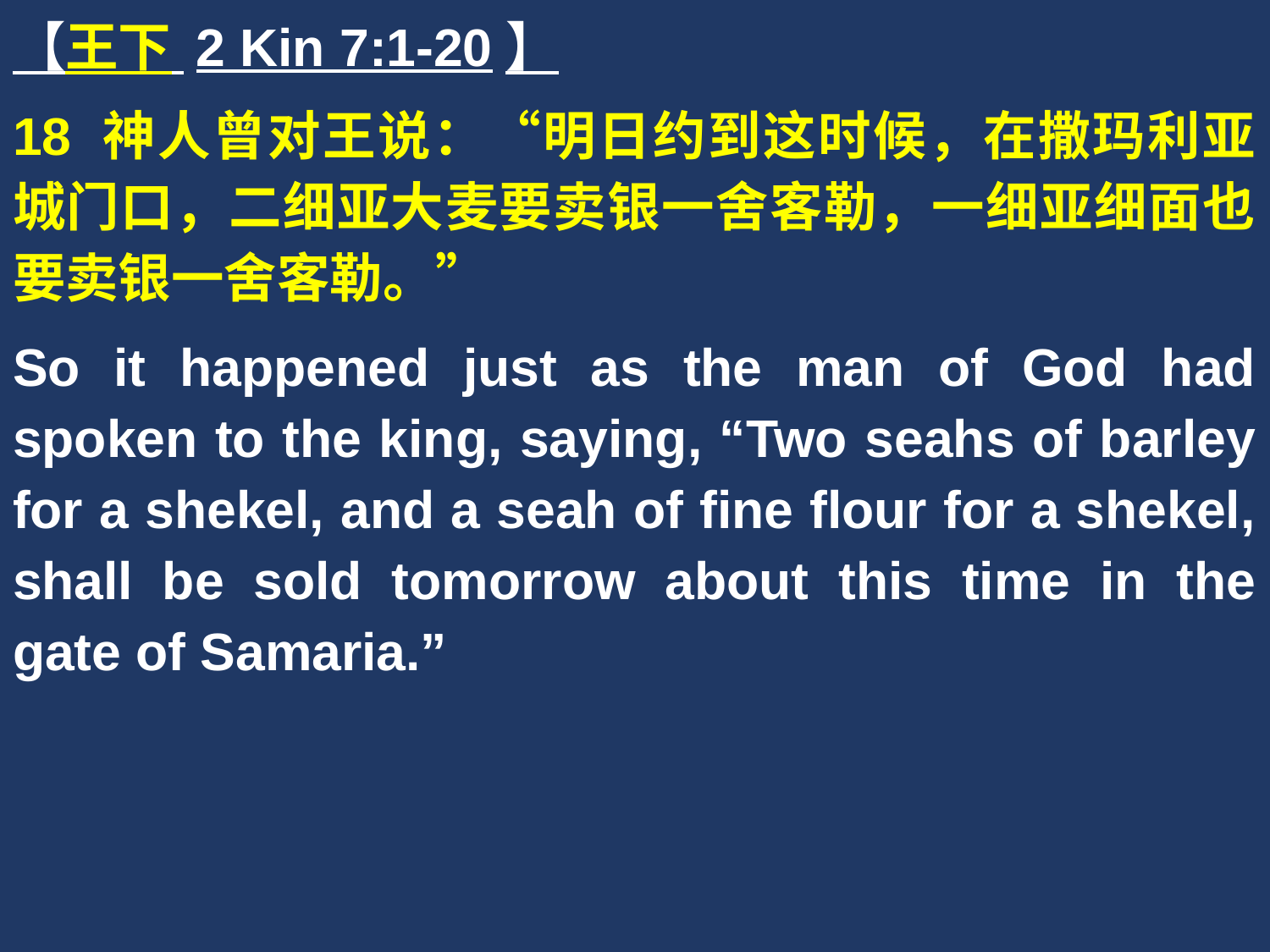

【王下 2 Kin 7:1-20】
18 神人曾对王说：“明日约到这时候，在撒玛利亚城门口，二细亚大麦要卖银一舍客勒，一细亚细面也要卖银一舍客勒。”
So it happened just as the man of God had spoken to the king, saying, “Two seahs of barley for a shekel, and a seah of fine flour for a shekel, shall be sold tomorrow about this time in the gate of Samaria.”